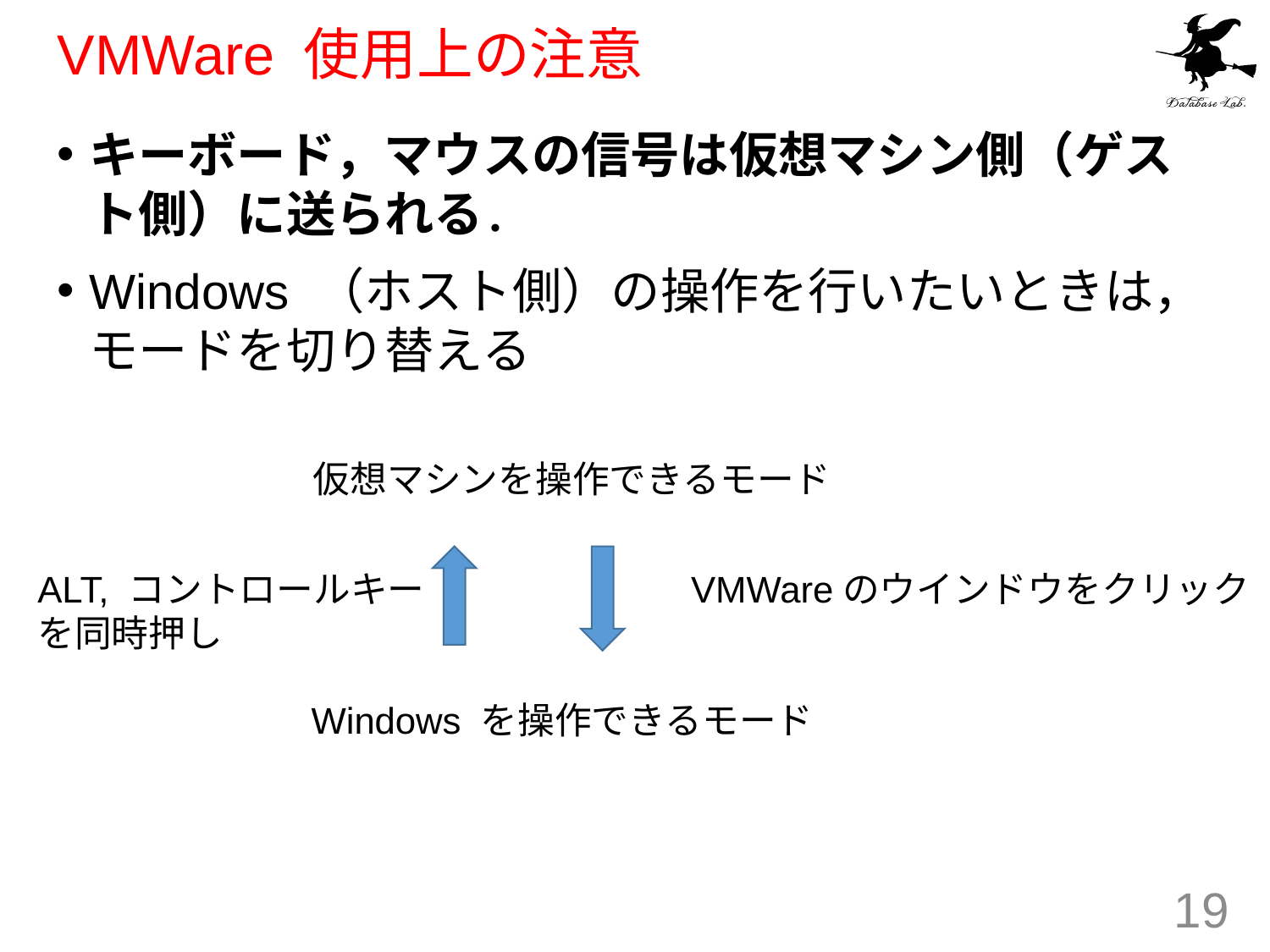

# VMWare 使用上の注意
キーボード，マウスの信号は仮想マシン側（ゲスト側）に送られる．
Windows （ホスト側）の操作を行いたいときは，モードを切り替える
仮想マシンを操作できるモード

ALT, コントロールキー
を同時押し
VMWareのウインドウをクリック
Windows を操作できるモード
19